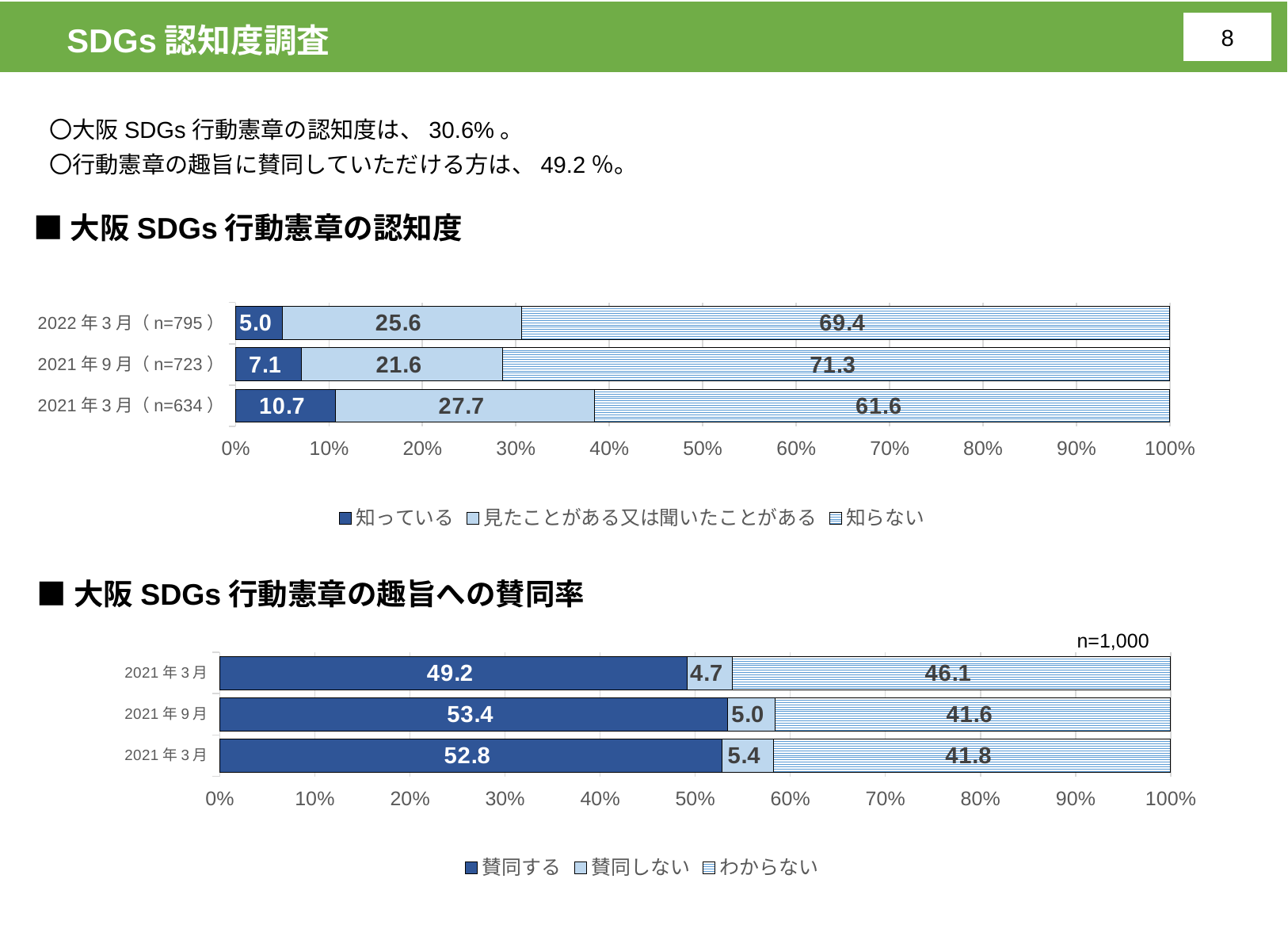

SDGs認知度調査
8
〇大阪SDGs行動憲章の認知度は、30.6%。
〇行動憲章の趣旨に賛同していただける方は、49.2％。
■大阪SDGs行動憲章の認知度

### Chart

| Category | 知っている | 見たことがある又は聞いたことがある | 知らない |
|---|---|---|---|
| 2021年3月（n=634） | 10.7 | 27.7 | 61.6 |
| 2021年9月（n=723） | 7.053941908713693 | 21.57676348547718 | 71.3 |
| 2022年3月（n=795） | 5.0 | 25.6 | 69.4 |
■大阪SDGs行動憲章の趣旨への賛同率
n=1,000

### Chart

| Category | 賛同する | 賛同しない | わからない |
|---|---|---|---|
| 2021年3月 | 52.8 | 5.4 | 41.8 |
| 2021年9月 | 53.4 | 5.0 | 41.6 |
| 2021年3月 | 49.2 | 4.7 | 46.1 |